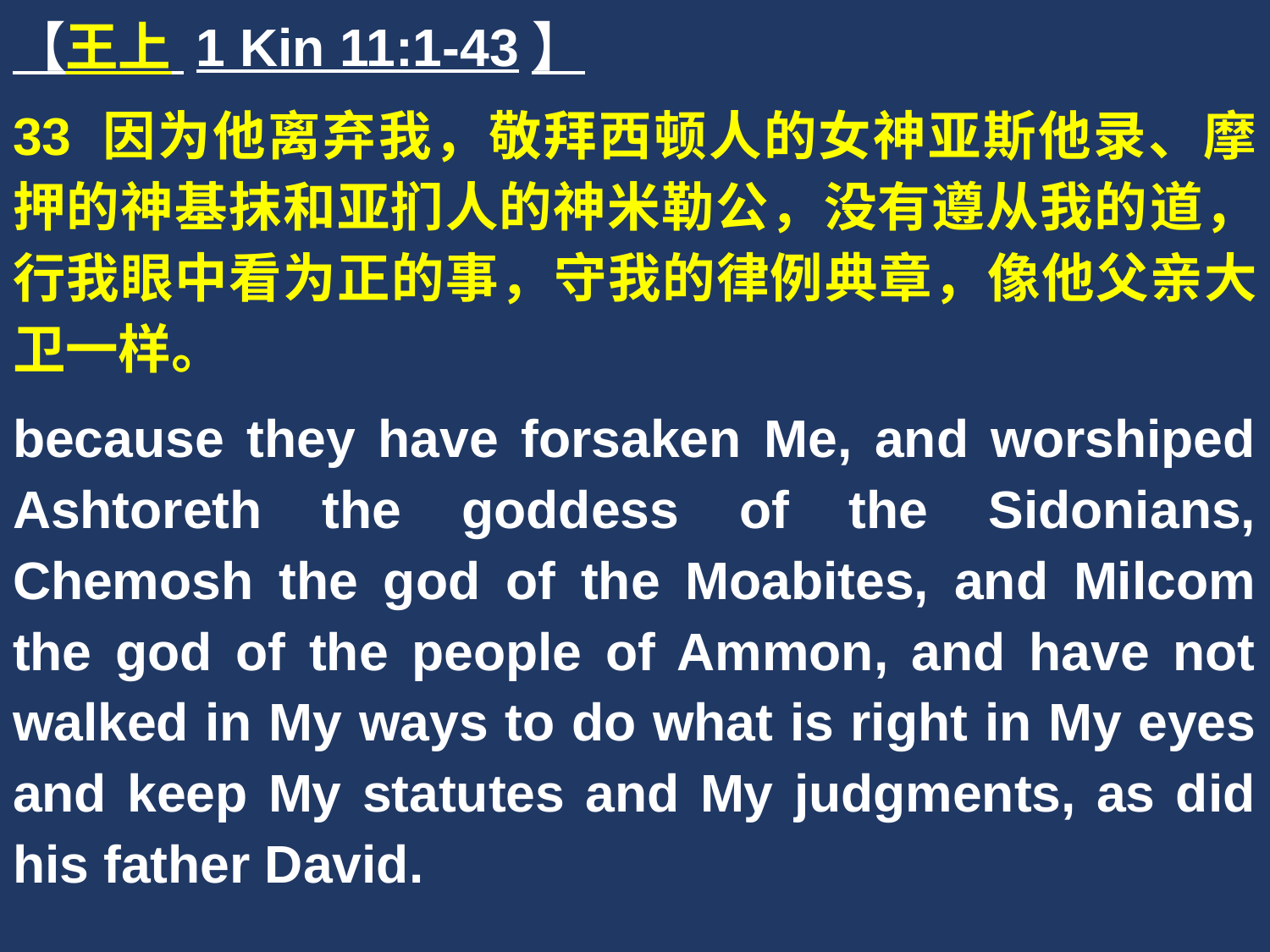

【王上 1 Kin 11:1-43】
33 因为他离弃我，敬拜西顿人的女神亚斯他录、摩押的神基抹和亚扪人的神米勒公，没有遵从我的道，行我眼中看为正的事，守我的律例典章，像他父亲大卫一样。
because they have forsaken Me, and worshiped Ashtoreth the goddess of the Sidonians, Chemosh the god of the Moabites, and Milcom the god of the people of Ammon, and have not walked in My ways to do what is right in My eyes and keep My statutes and My judgments, as did his father David.